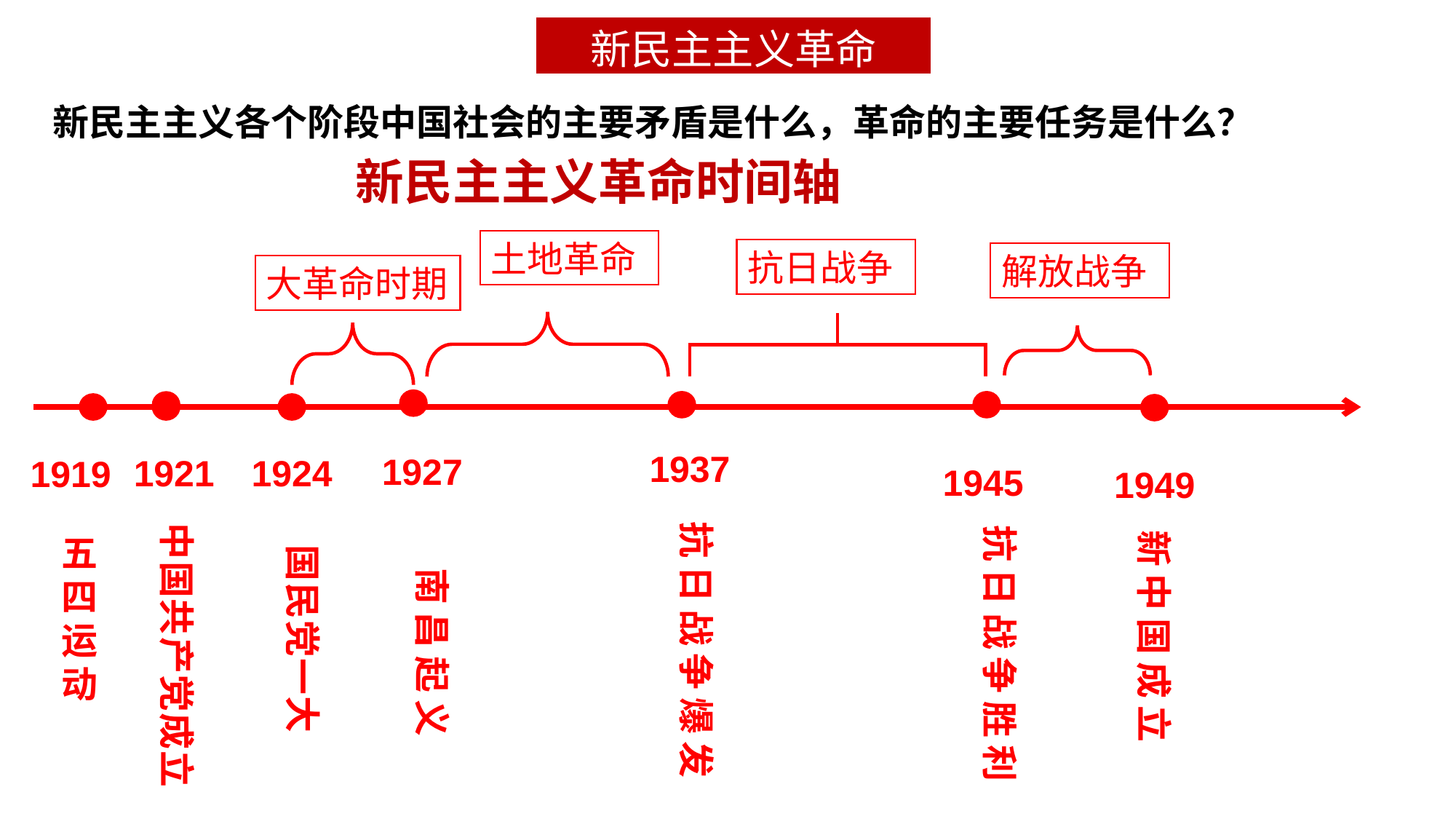

新民主主义革命
新民主主义各个阶段中国社会的主要矛盾是什么，革命的主要任务是什么？
新民主主义革命时间轴

土地革命
抗日战争
解放战争
大革命时期

1937
1927
1921
1924
1919
1945
1949
国民党一大
中国共产党成立
抗日战争爆发
新中国成立
南昌起义
抗日战争胜利
五四运动